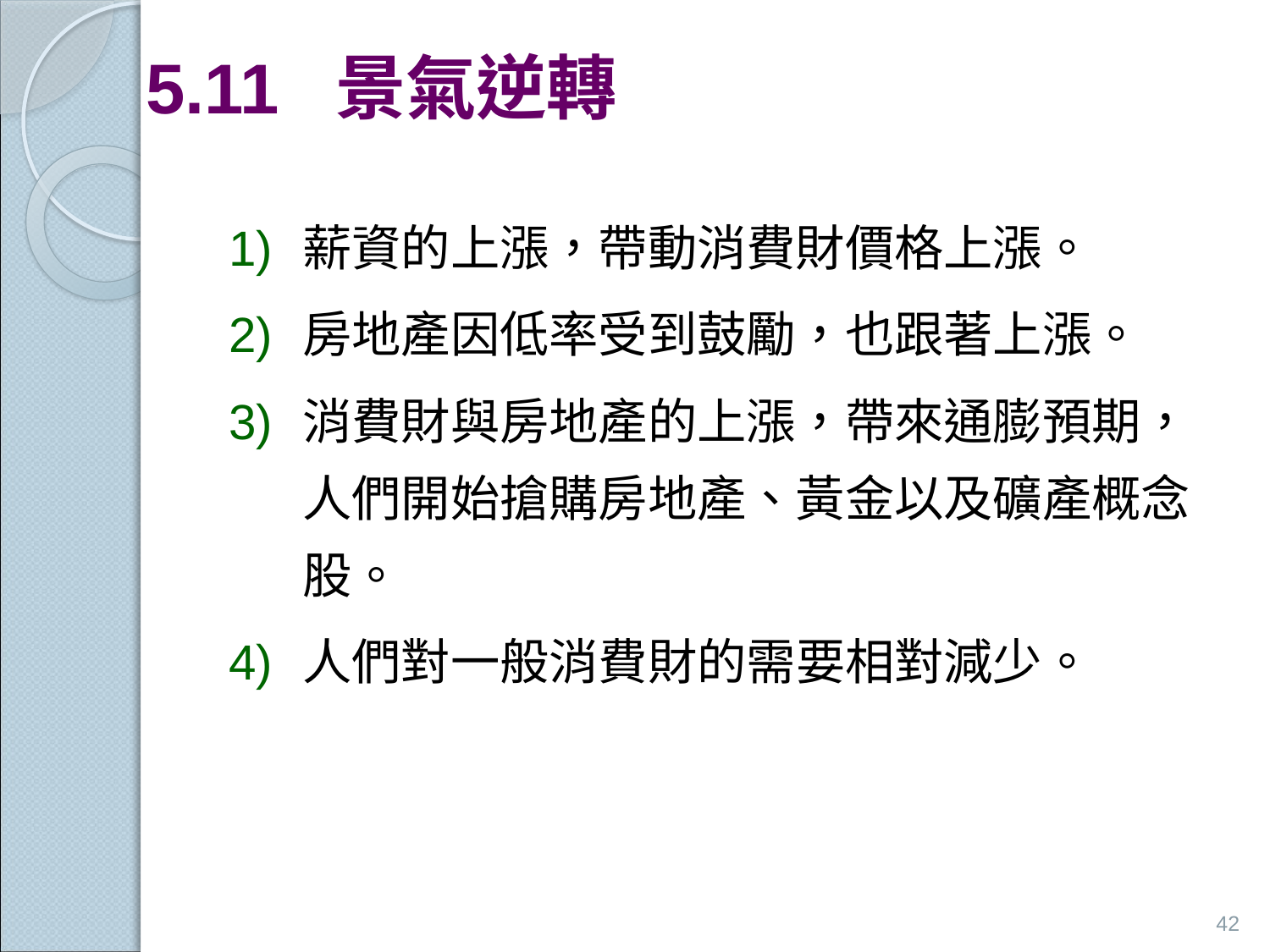

# 5.11  景氣逆轉
薪資的上漲，帶動消費財價格上漲。
房地產因低率受到鼓勵，也跟著上漲。
消費財與房地產的上漲，帶來通膨預期，人們開始搶購房地產、黃金以及礦產概念股。
人們對一般消費財的需要相對減少。
42